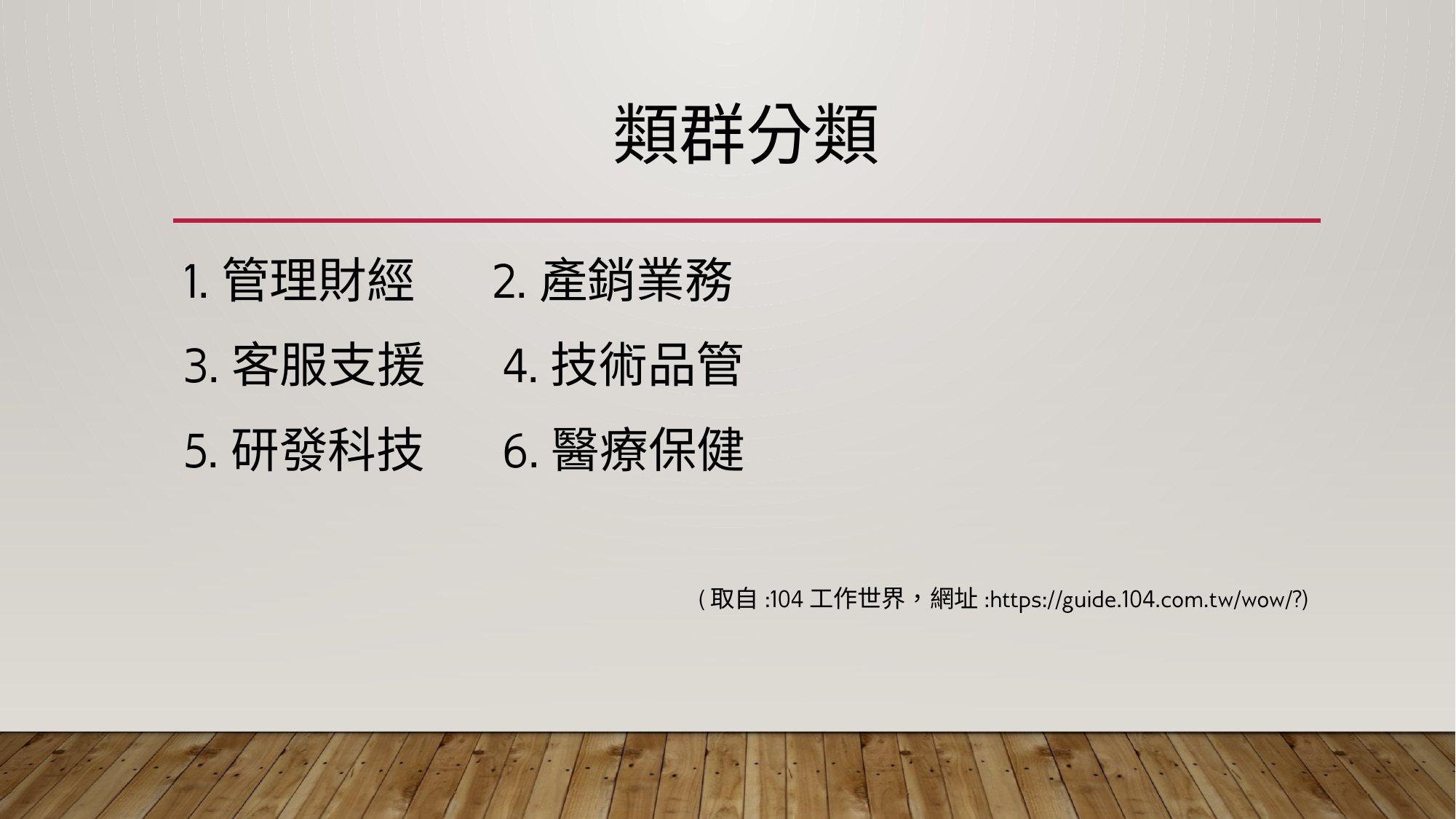

# 類群分類
1.管理財經      2.產銷業務
3.客服支援      4.技術品管
5.研發科技      6.醫療保健

(取自:104工作世界，網址:https://guide.104.com.tw/wow/?)